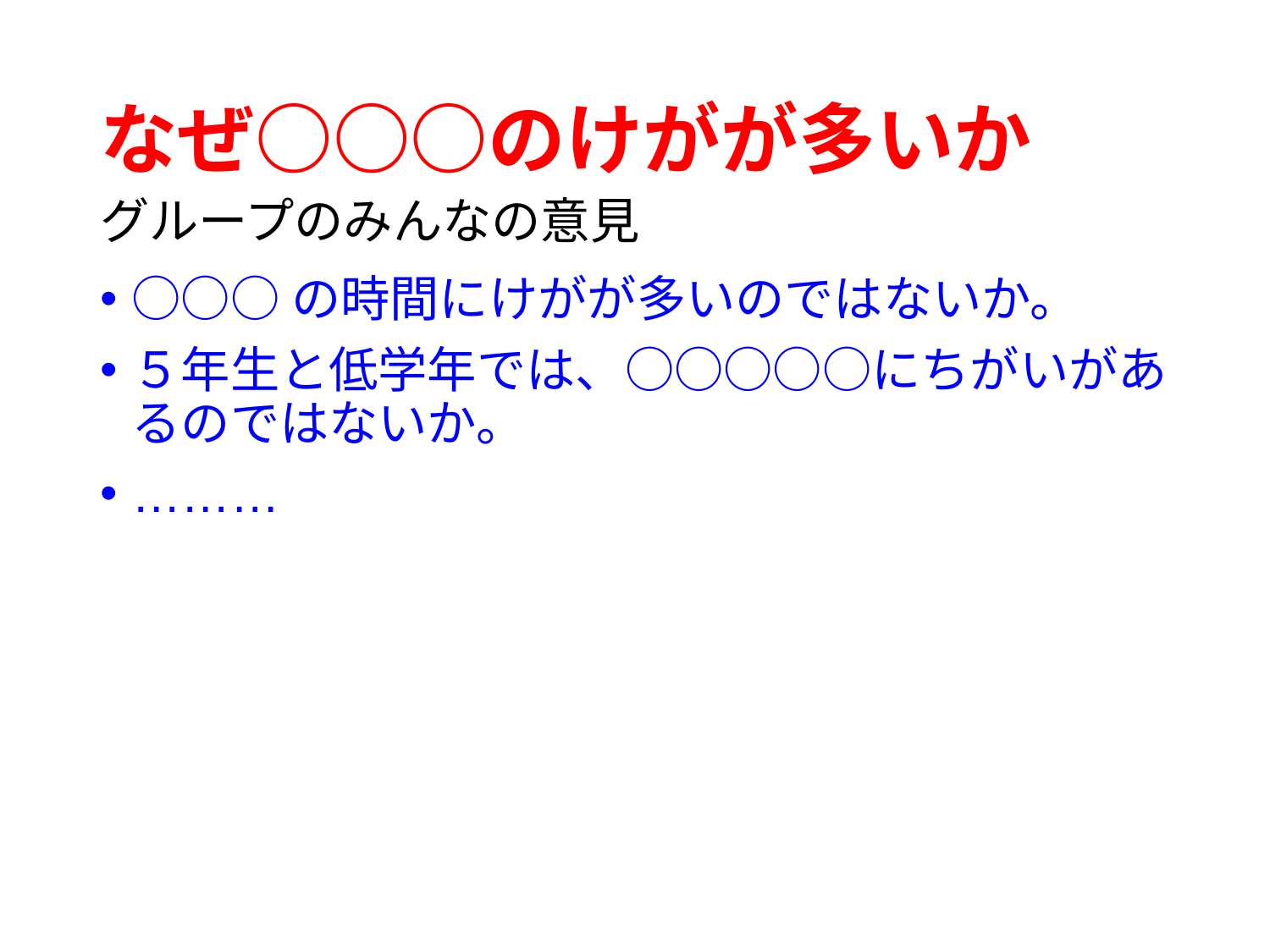

# なぜ○○○のけがが多いか
グループのみんなの意見
○○○の時間にけがが多いのではないか。
５年生と低学年では、○○○○○にちがいがあるのではないか。
………